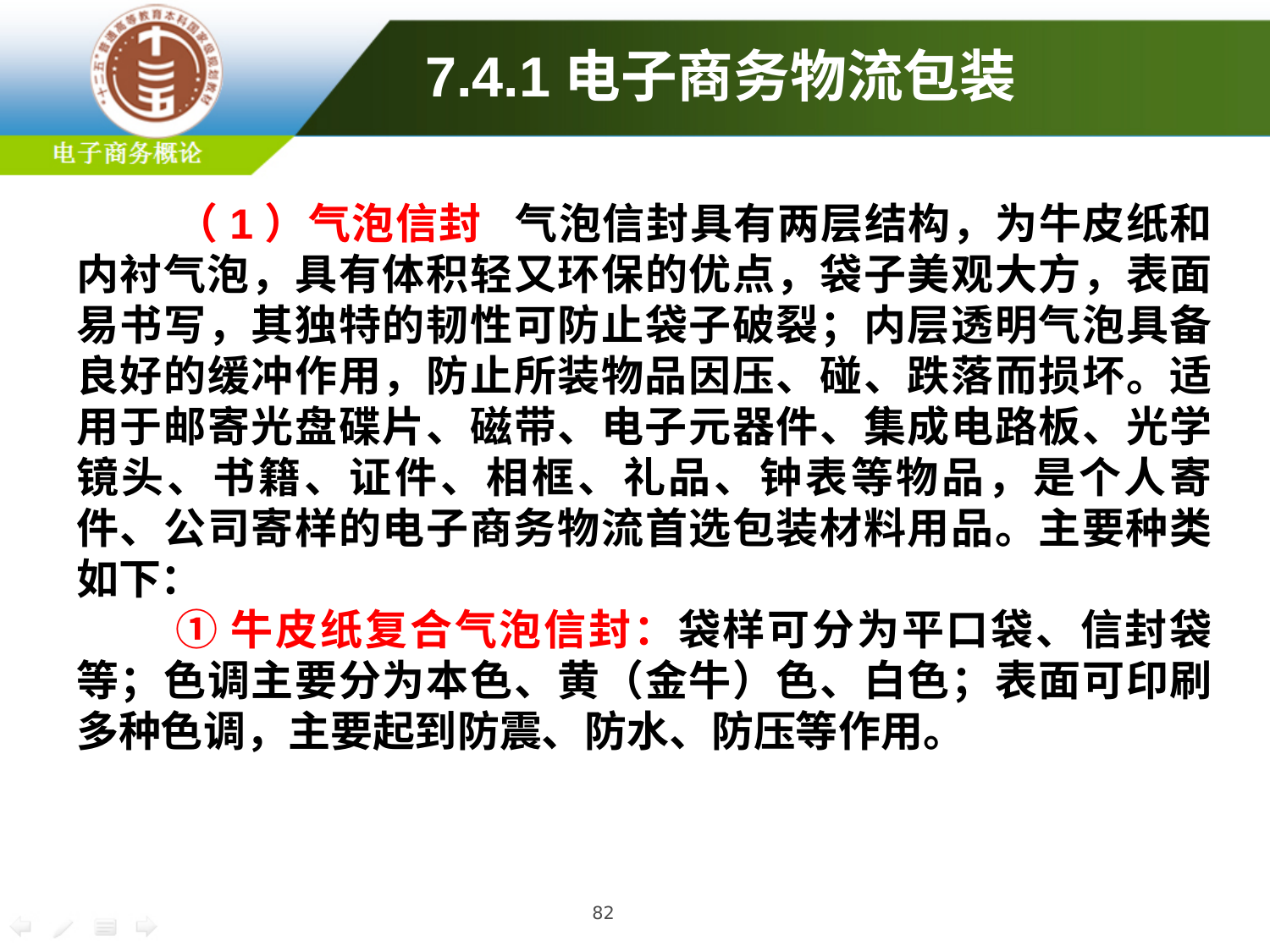

# 7.4.1电子商务物流包装
（1）气泡信封   气泡信封具有两层结构，为牛皮纸和内衬气泡，具有体积轻又环保的优点，袋子美观大方，表面易书写，其独特的韧性可防止袋子破裂；内层透明气泡具备良好的缓冲作用，防止所装物品因压、碰、跌落而损坏。适用于邮寄光盘碟片、磁带、电子元器件、集成电路板、光学镜头、书籍、证件、相框、礼品、钟表等物品，是个人寄件、公司寄样的电子商务物流首选包装材料用品。主要种类如下：
①牛皮纸复合气泡信封：袋样可分为平口袋、信封袋等；色调主要分为本色、黄（金牛）色、白色；表面可印刷多种色调，主要起到防震、防水、防压等作用。
82